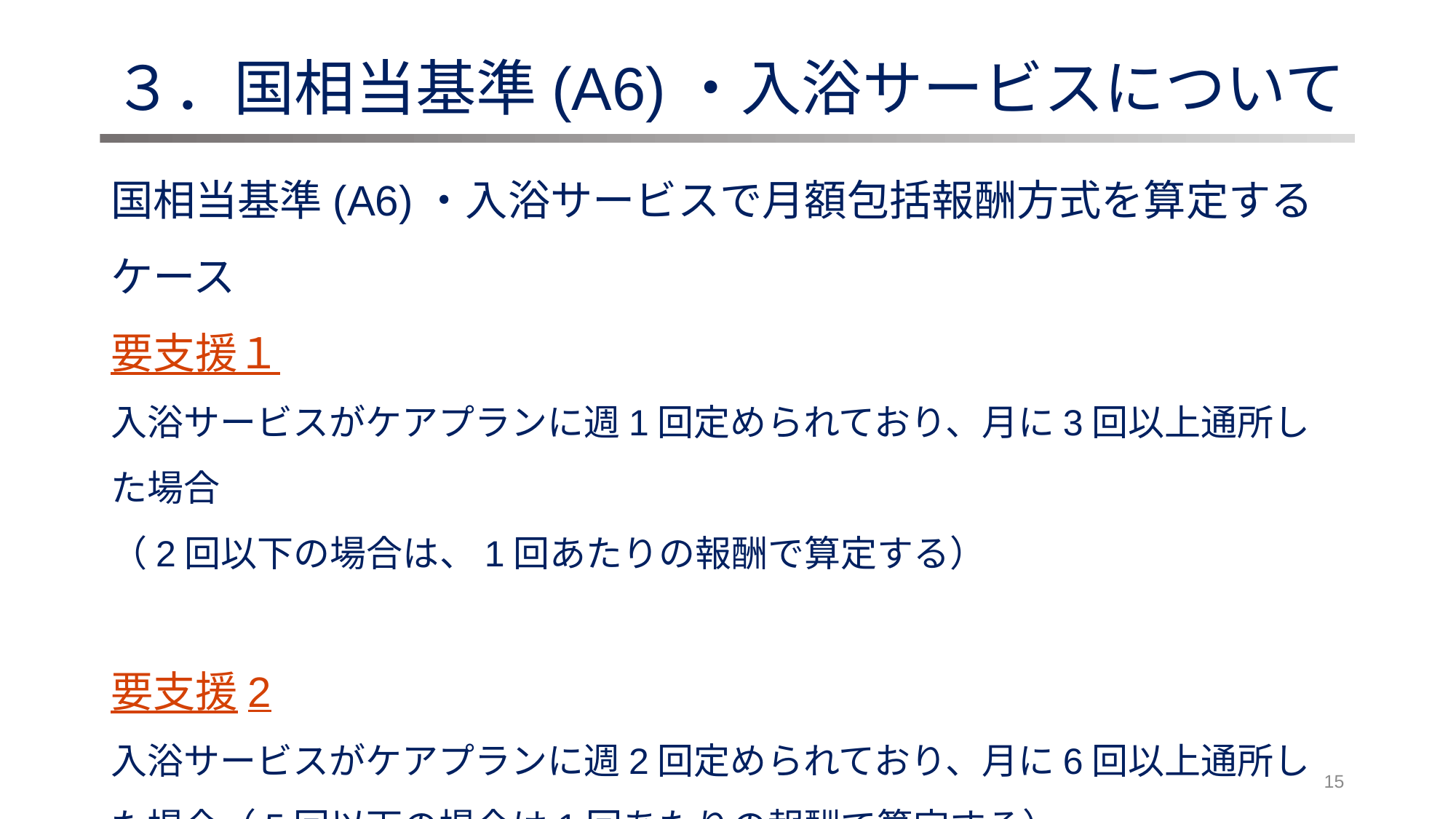

# ３．国相当基準(A6)・入浴サービスについて

国相当基準(A6)・入浴サービスで月額包括報酬方式を算定するケース
要支援１
入浴サービスがケアプランに週1回定められており、月に3回以上通所した場合
（2回以下の場合は、1回あたりの報酬で算定する）

要支援2
入浴サービスがケアプランに週2回定められており、月に6回以上通所した場合（5回以下の場合は1回あたりの報酬で算定する）
15